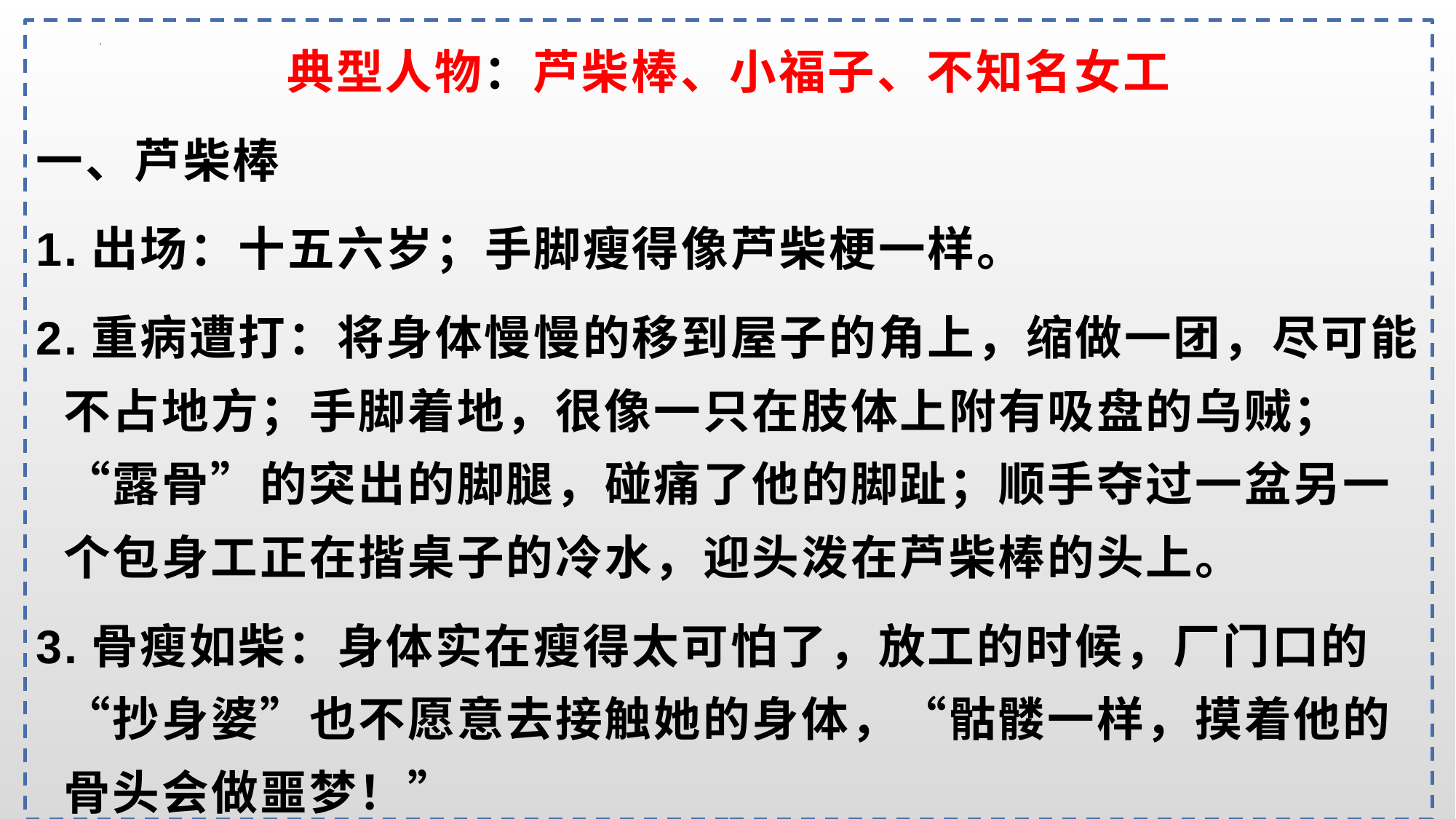

典型人物：芦柴棒、小福子、不知名女工
一、芦柴棒
1.出场：十五六岁；手脚瘦得像芦柴梗一样。
2.重病遭打：将身体慢慢的移到屋子的角上，缩做一团，尽可能不占地方；手脚着地，很像一只在肢体上附有吸盘的乌贼；“露骨”的突出的脚腿，碰痛了他的脚趾；顺手夺过一盆另一个包身工正在揩桌子的冷水，迎头泼在芦柴棒的头上。
3.骨瘦如柴：身体实在瘦得太可怕了，放工的时候，厂门口的“抄身婆”也不愿意去接触她的身体，“骷髅一样，摸着他的骨头会做噩梦！”